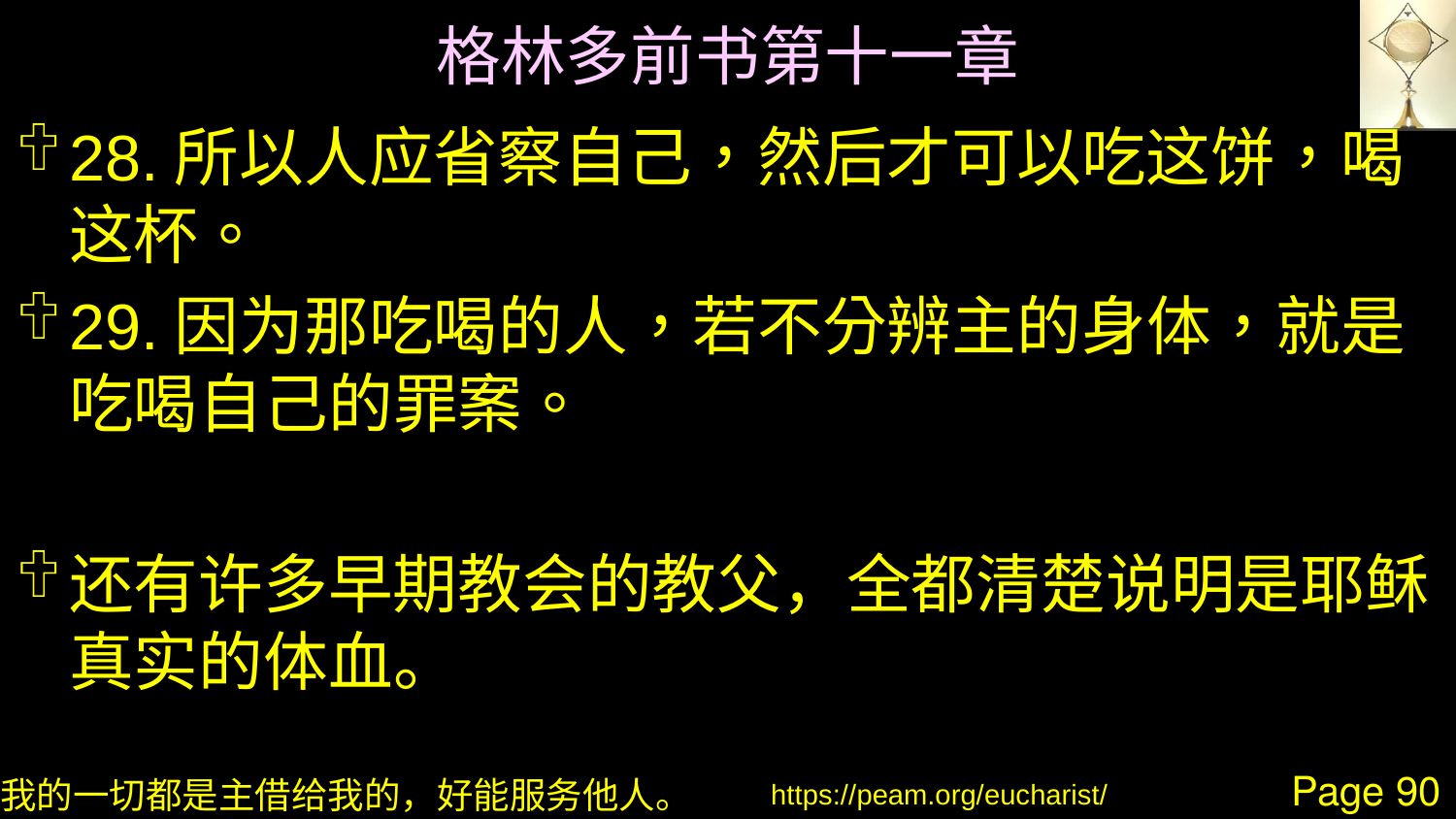

# 格林多前书第十一章
28.所以人应省察自己，然后才可以吃这饼，喝这杯。
29.因为那吃喝的人，若不分辨主的身体，就是吃喝自己的罪案。

还有许多早期教会的教父，全都清楚说明是耶稣真实的体血。